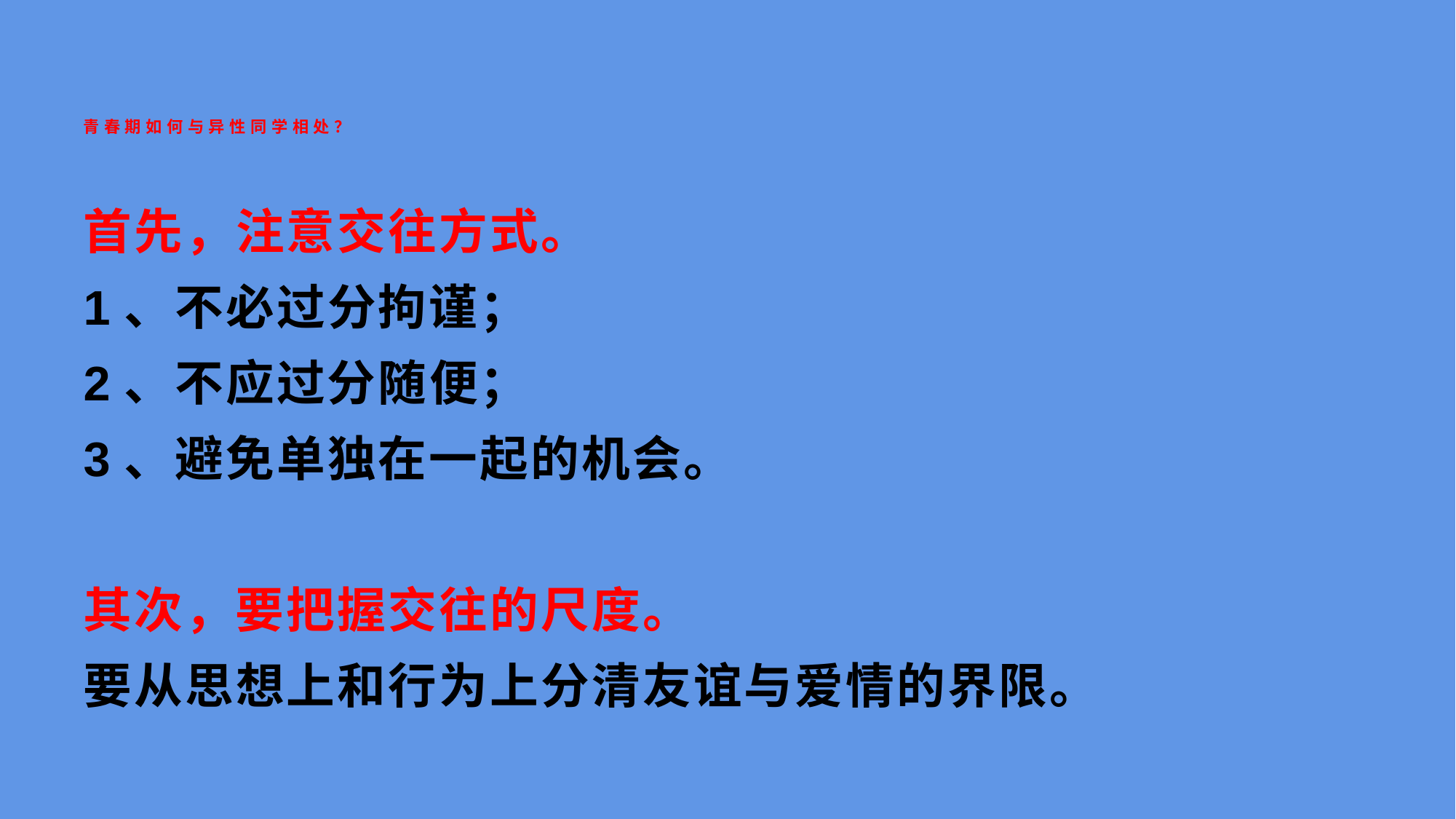

# 青春期如何与异性同学相处？
首先，注意交往方式。
1、不必过分拘谨；
2、不应过分随便；
3、避免单独在一起的机会。

其次，要把握交往的尺度。
要从思想上和行为上分清友谊与爱情的界限。